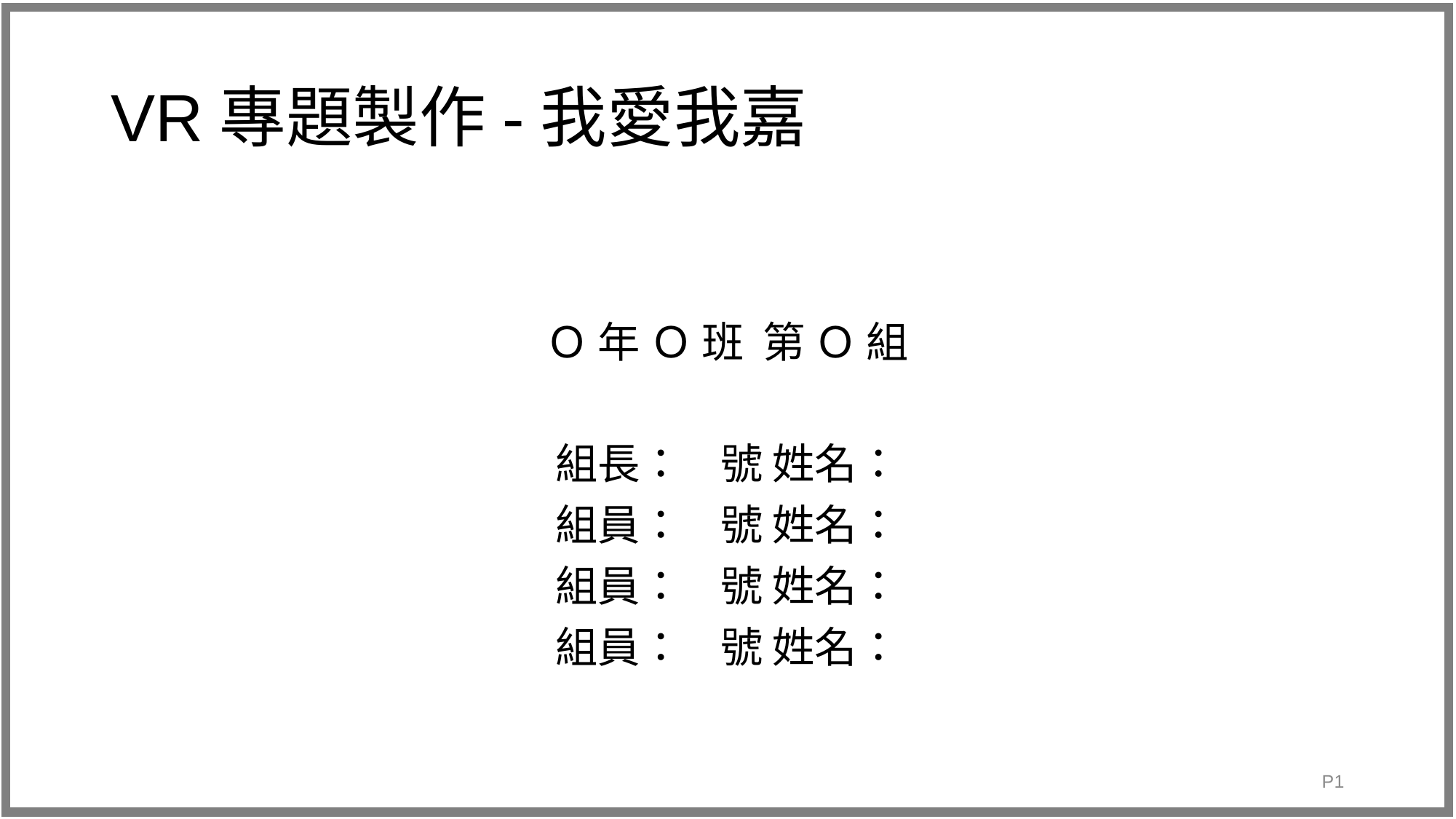

# VR專題製作-我愛我嘉
Ｏ 年 Ｏ 班  第 Ｏ 組

組長：    號 姓名：
組員：    號 姓名：
組員：    號 姓名：
組員：    號 姓名：

P1